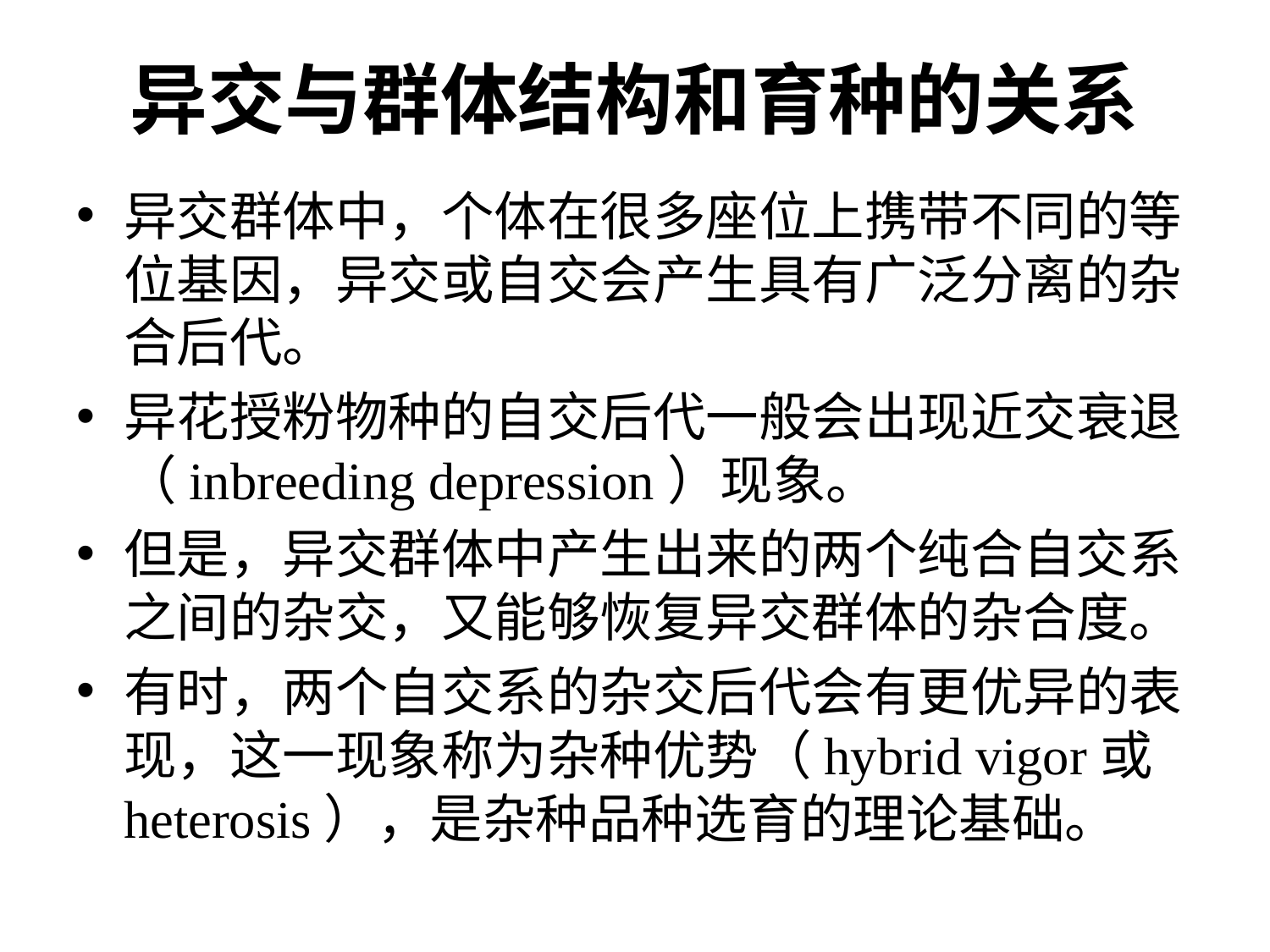

# 异交与群体结构和育种的关系
异交群体中，个体在很多座位上携带不同的等位基因，异交或自交会产生具有广泛分离的杂合后代。
异花授粉物种的自交后代一般会出现近交衰退（inbreeding depression）现象。
但是，异交群体中产生出来的两个纯合自交系之间的杂交，又能够恢复异交群体的杂合度。
有时，两个自交系的杂交后代会有更优异的表现，这一现象称为杂种优势（hybrid vigor或heterosis），是杂种品种选育的理论基础。